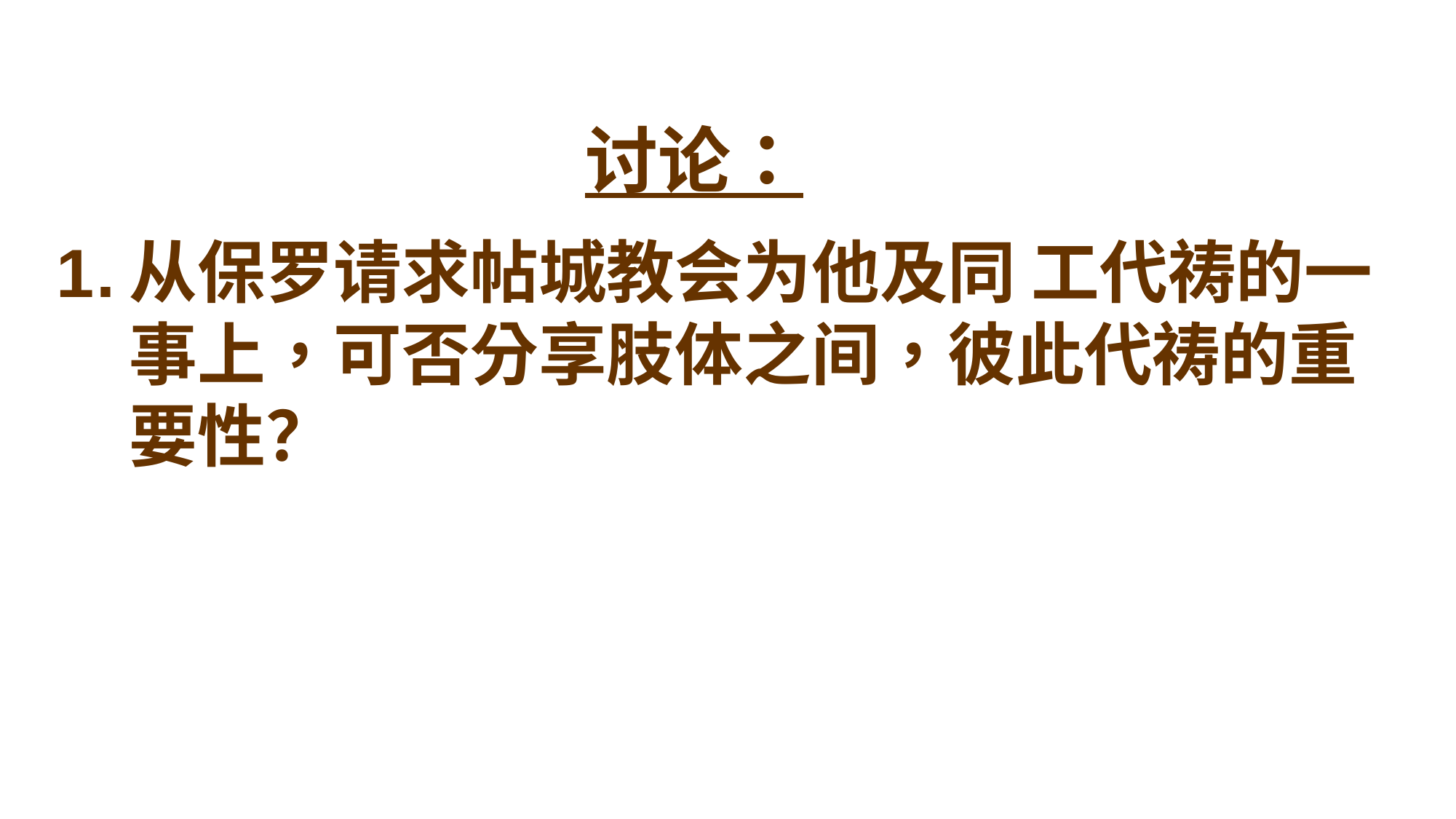

讨论：
从保罗请求帖城教会为他及同 工代祷的一事上，可否分享肢体之间，彼此代祷的重要性？